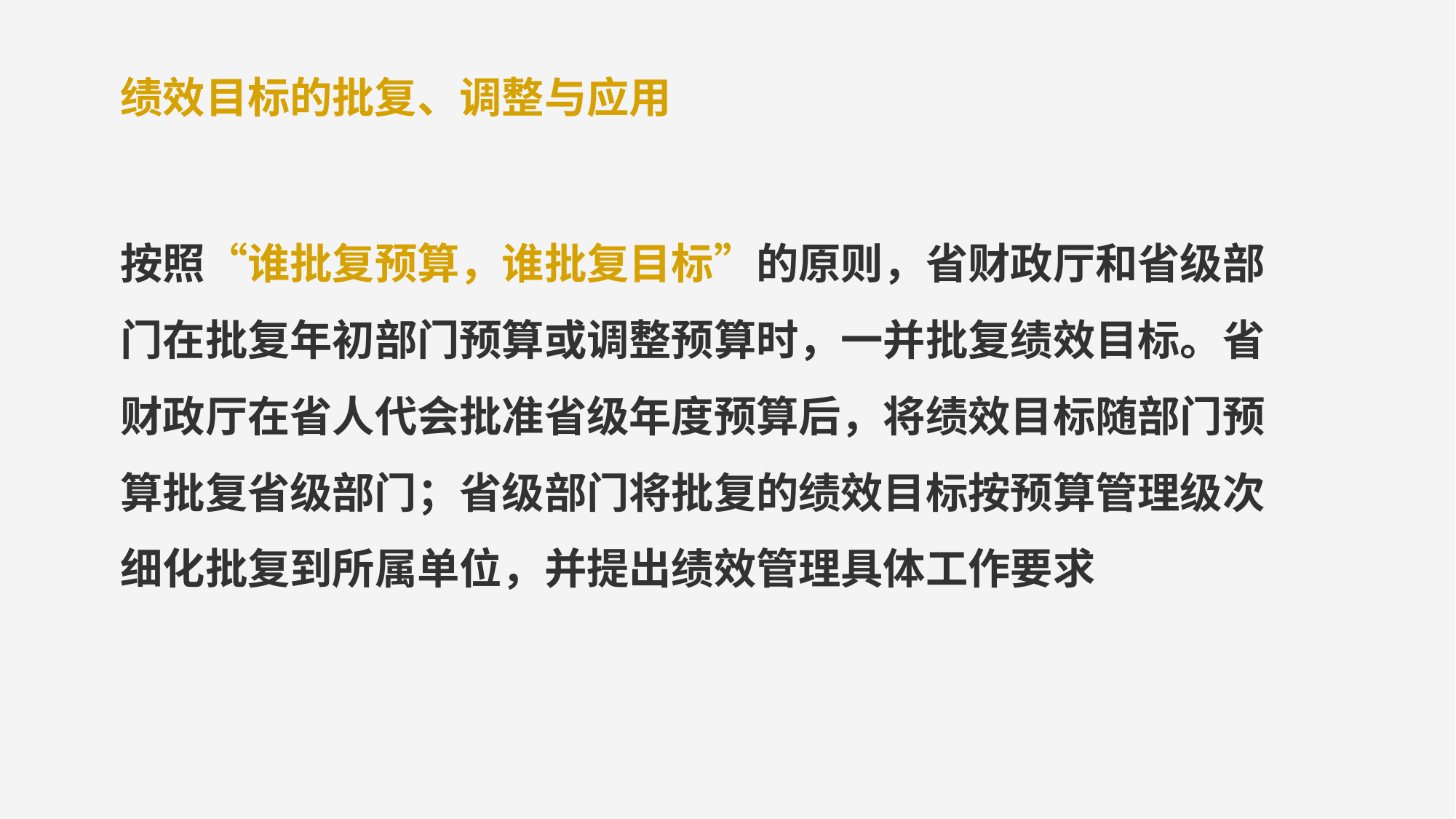

绩效目标的批复、调整与应用
按照“谁批复预算，谁批复目标”的原则，省财政厅和省级部门在批复年初部门预算或调整预算时，一并批复绩效目标。省财政厅在省人代会批准省级年度预算后，将绩效目标随部门预算批复省级部门；省级部门将批复的绩效目标按预算管理级次细化批复到所属单位，并提出绩效管理具体工作要求